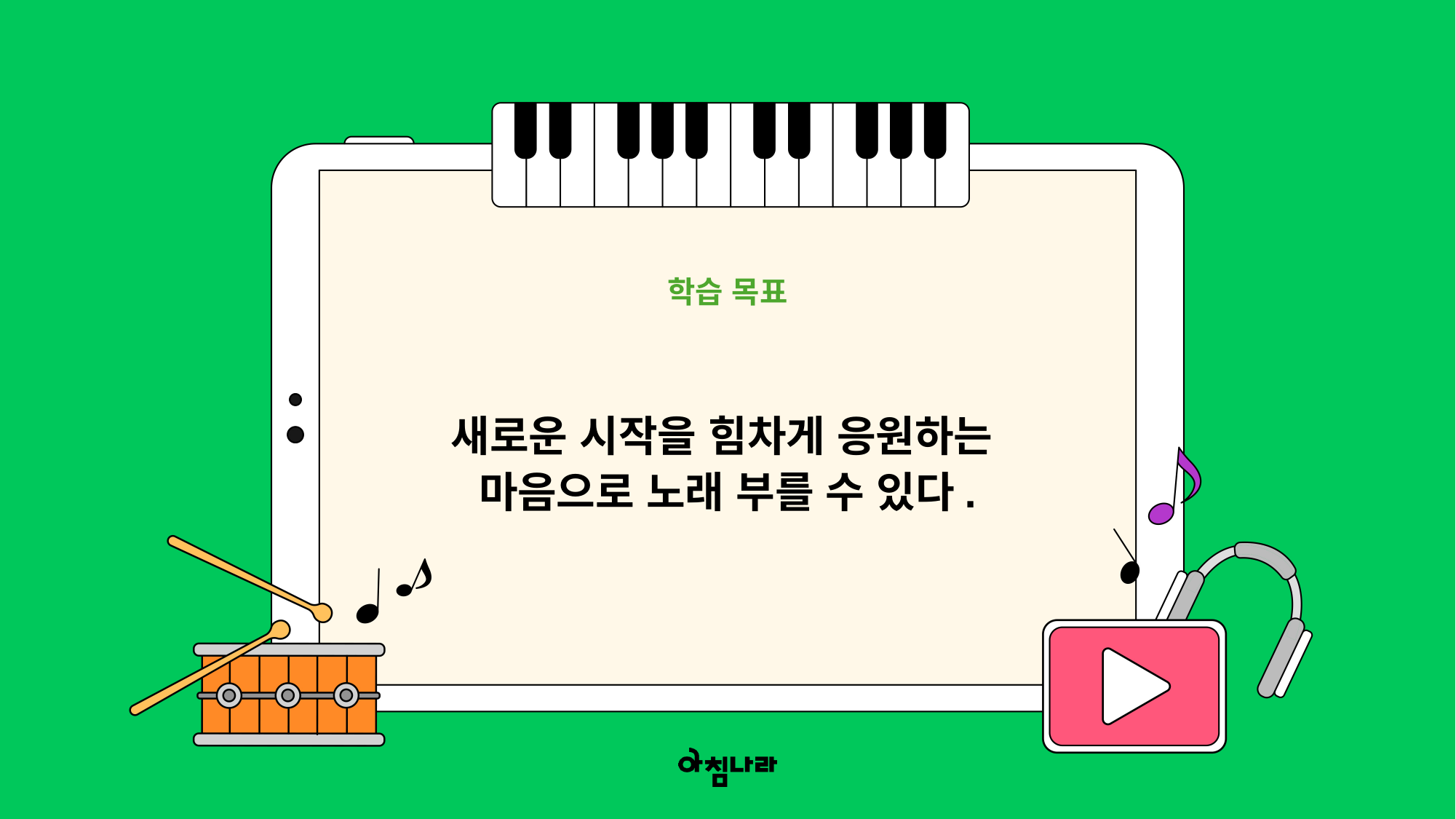

학습 목표
새로운 시작을 힘차게 응원하는
마음으로 노래 부를 수 있다.